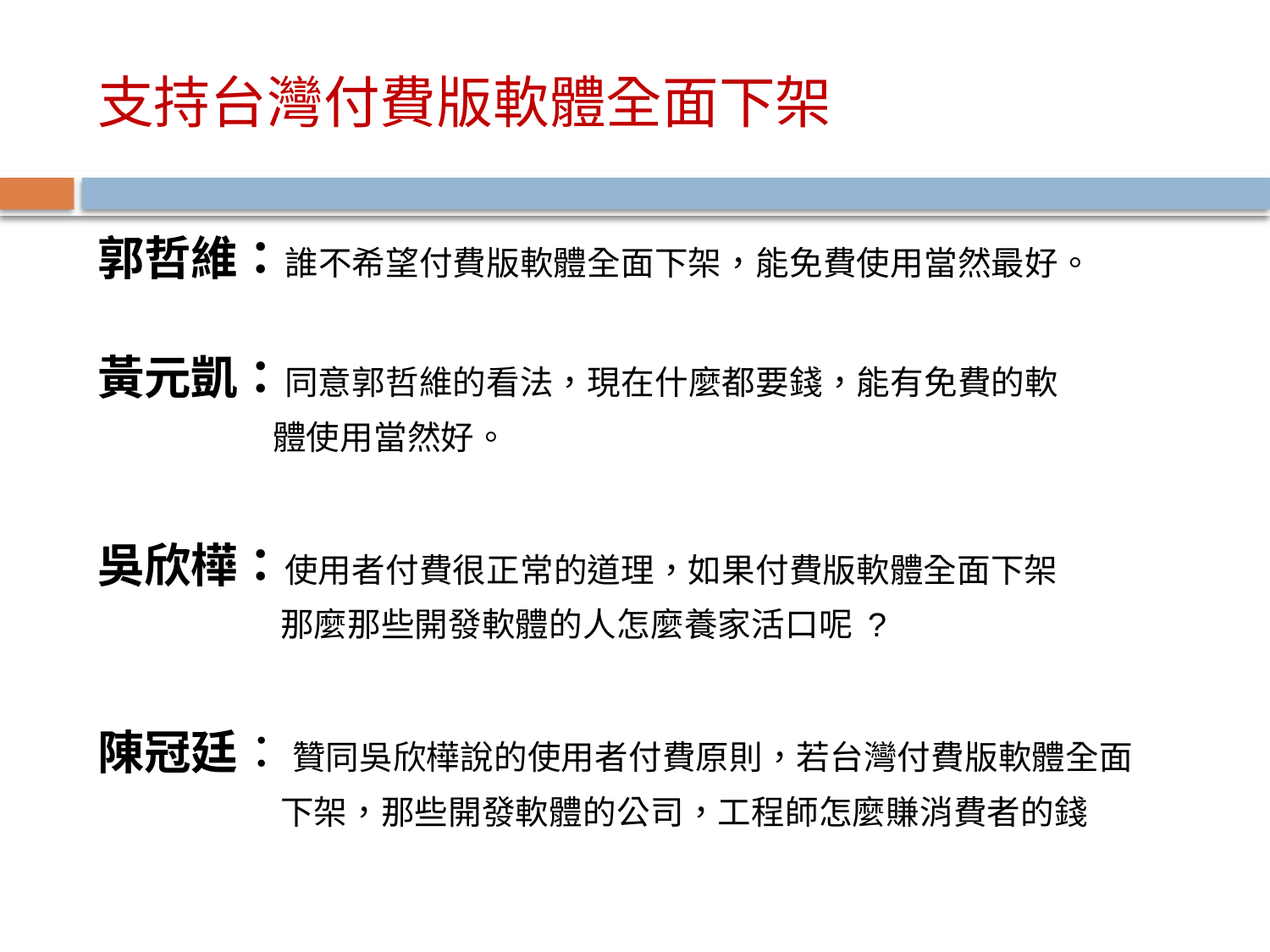

# 支持台灣付費版軟體全面下架
郭哲維：誰不希望付費版軟體全面下架，能免費使用當然最好。

黃元凱：同意郭哲維的看法，現在什麼都要錢，能有免費的軟
                      體使用當然好。

吳欣樺：使用者付費很正常的道理，如果付費版軟體全面下架
                       那麼那些開發軟體的人怎麼養家活口呢 ?

陳冠廷： 贊同吳欣樺說的使用者付費原則，若台灣付費版軟體全面
                       下架，那些開發軟體的公司，工程師怎麼賺消費者的錢